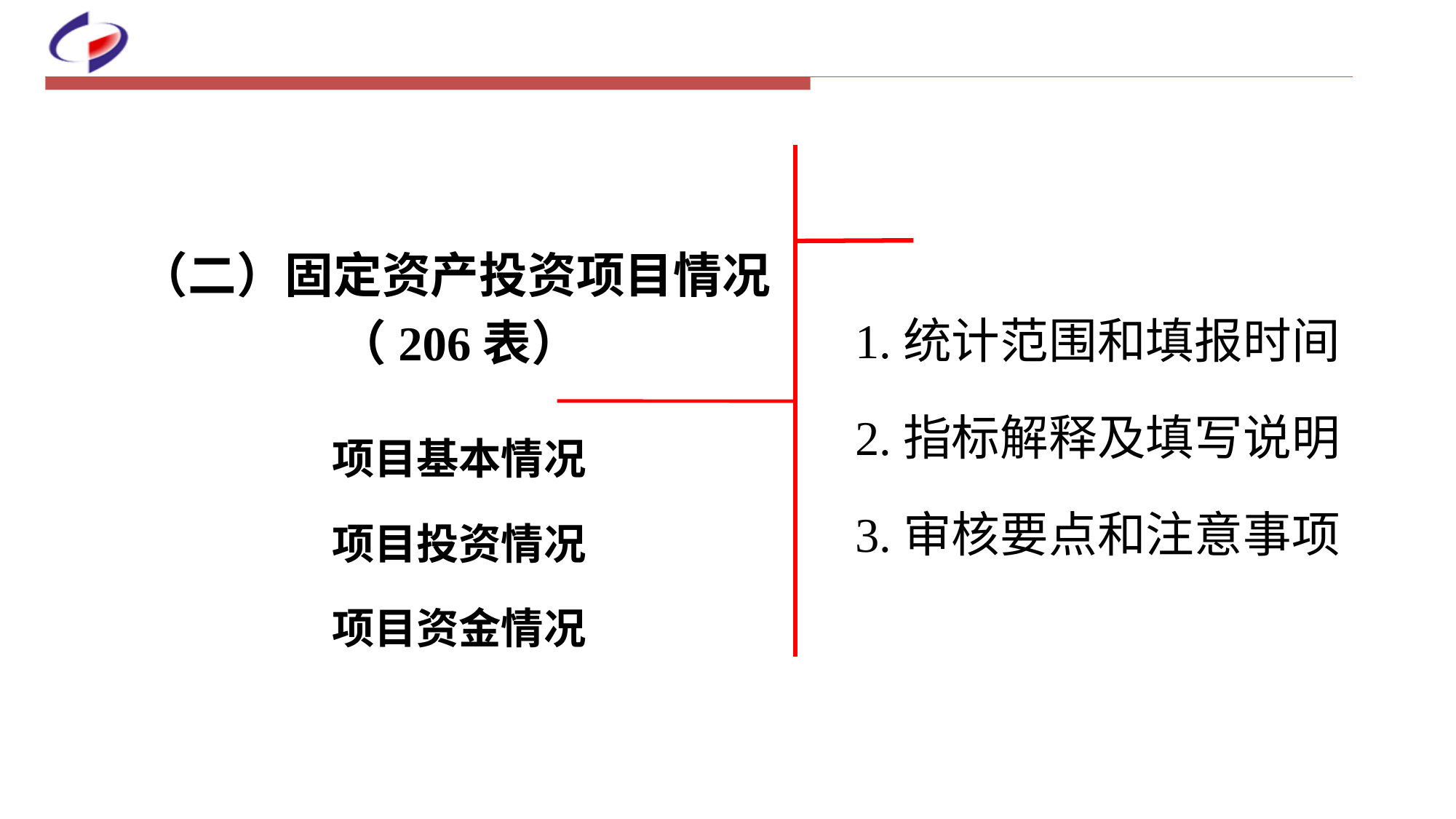

（二）固定资产投资项目情况
（206表）
1.统计范围和填报时间
2.指标解释及填写说明
3.审核要点和注意事项
项目基本情况
项目投资情况
项目资金情况